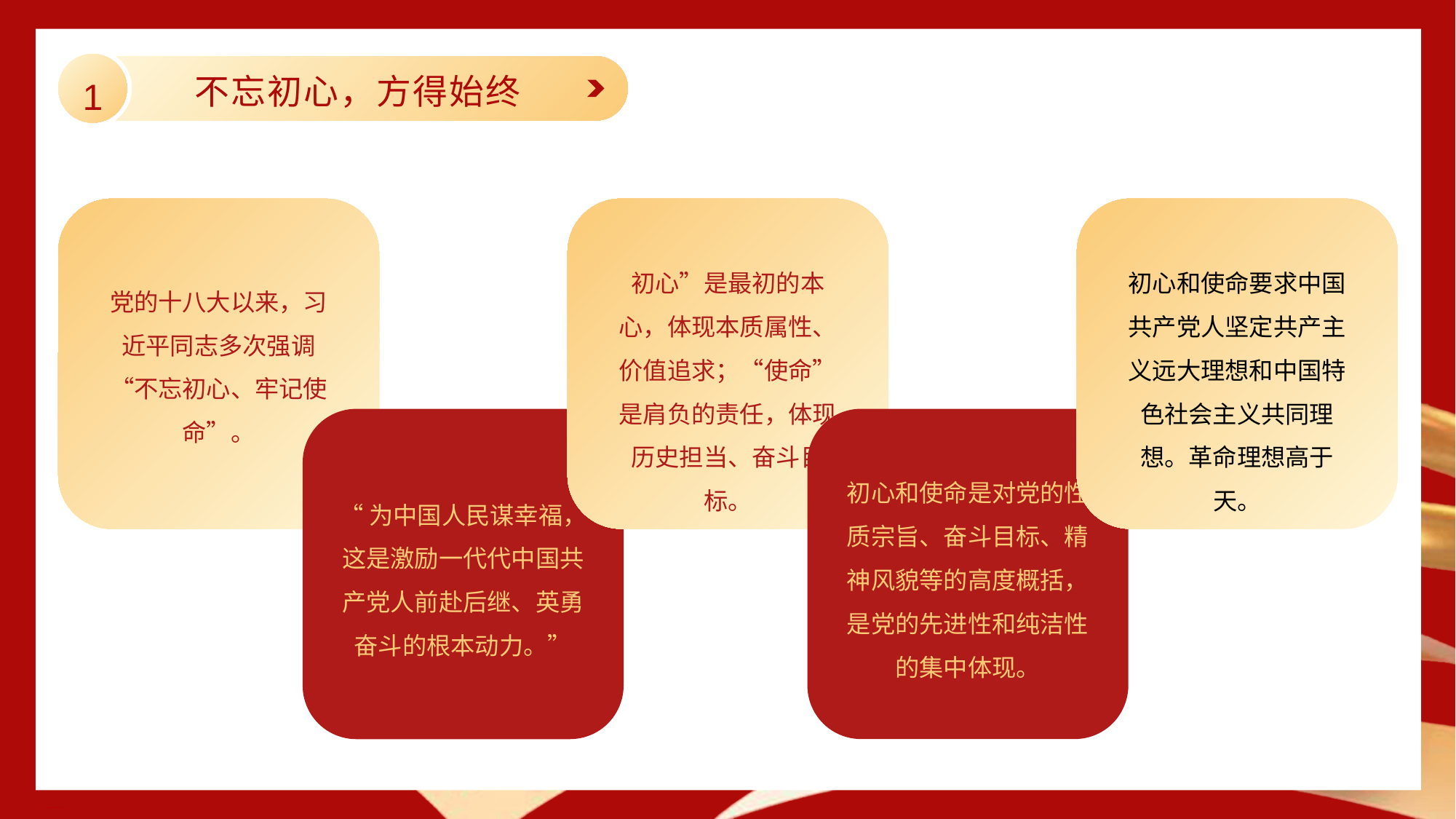

不忘初心，方得始终
1

党的十八大以来，习近平同志多次强调“不忘初心、牢记使命”。

初心”是最初的本心，体现本质属性、价值追求；“使命”是肩负的责任，体现历史担当、奋斗目标。

初心和使命要求中国共产党人坚定共产主义远大理想和中国特色社会主义共同理想。革命理想高于天。

“为中国人民谋幸福，这是激励一代代中国共产党人前赴后继、英勇奋斗的根本动力。”

初心和使命是对党的性质宗旨、奋斗目标、精神风貌等的高度概括，是党的先进性和纯洁性的集中体现。
行业PPT模板http://www.1ppt.com/hangye/